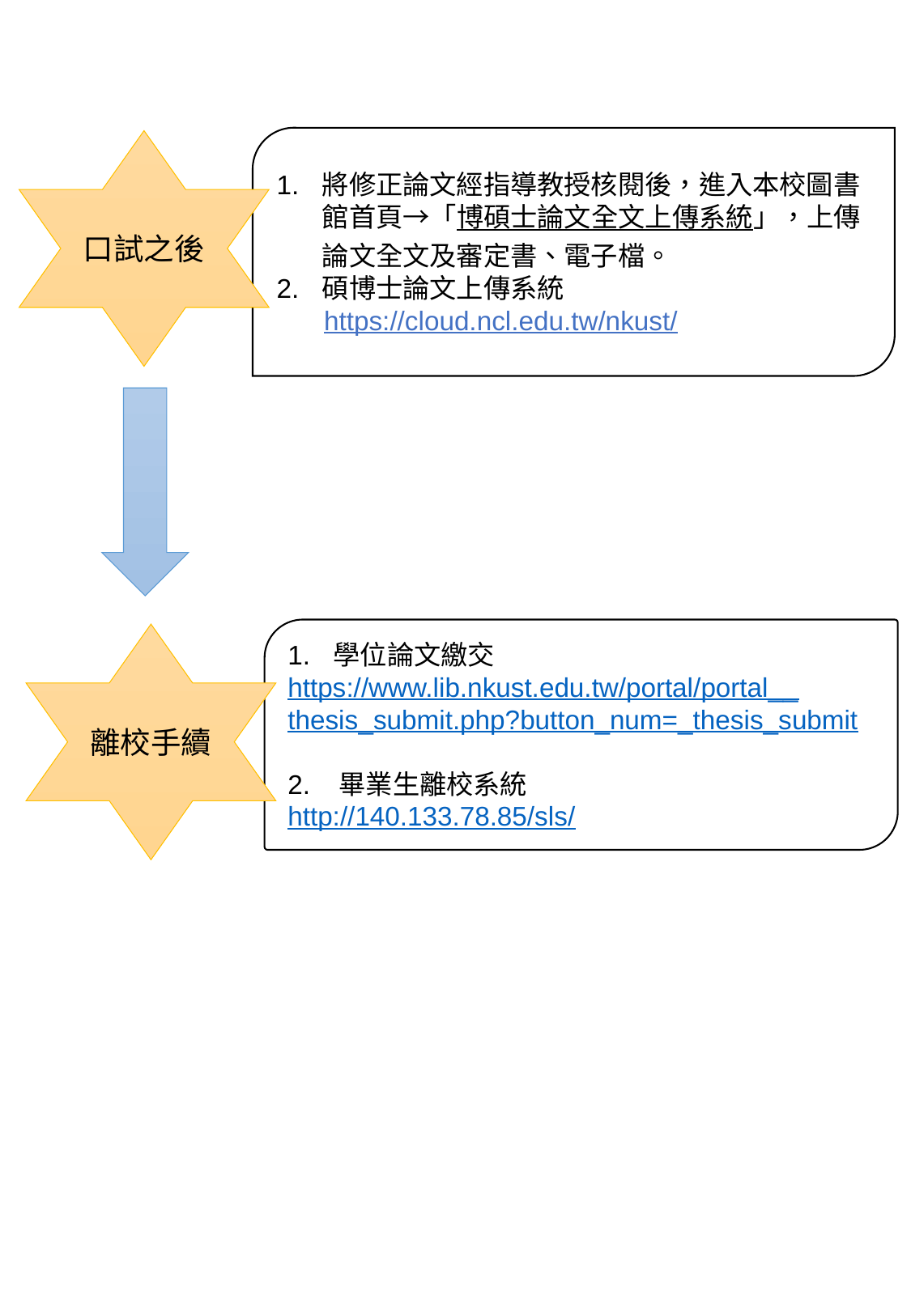

將修正論文經指導教授核閱後，進入本校圖書館首頁→「博碩士論文全文上傳系統」，上傳論文全文及審定書、電子檔。
碩博士論文上傳系統
https://cloud.ncl.edu.tw/nkust/
口試之後

學位論文繳交
https://www.lib.nkust.edu.tw/portal/portal__thesis_submit.php?button_num=_thesis_submit

2.   畢業生離校系統
http://140.133.78.85/sls/
離校手續